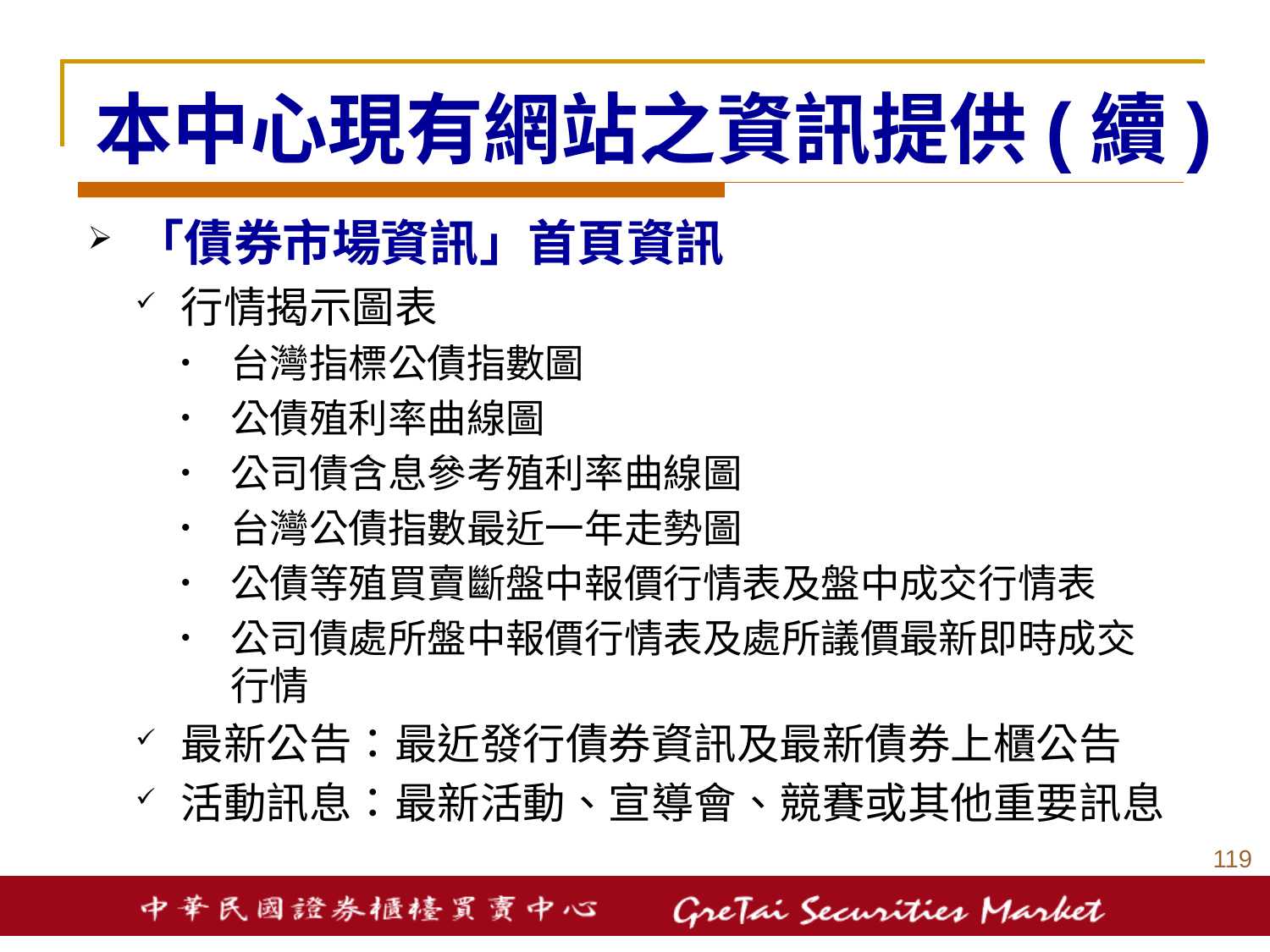

# 本中心現有網站之資訊提供(續)

「債券市場資訊」首頁資訊
行情揭示圖表
台灣指標公債指數圖
公債殖利率曲線圖
公司債含息參考殖利率曲線圖
台灣公債指數最近一年走勢圖
公債等殖買賣斷盤中報價行情表及盤中成交行情表
公司債處所盤中報價行情表及處所議價最新即時成交行情
最新公告：最近發行債券資訊及最新債券上櫃公告
活動訊息：最新活動、宣導會、競賽或其他重要訊息
119